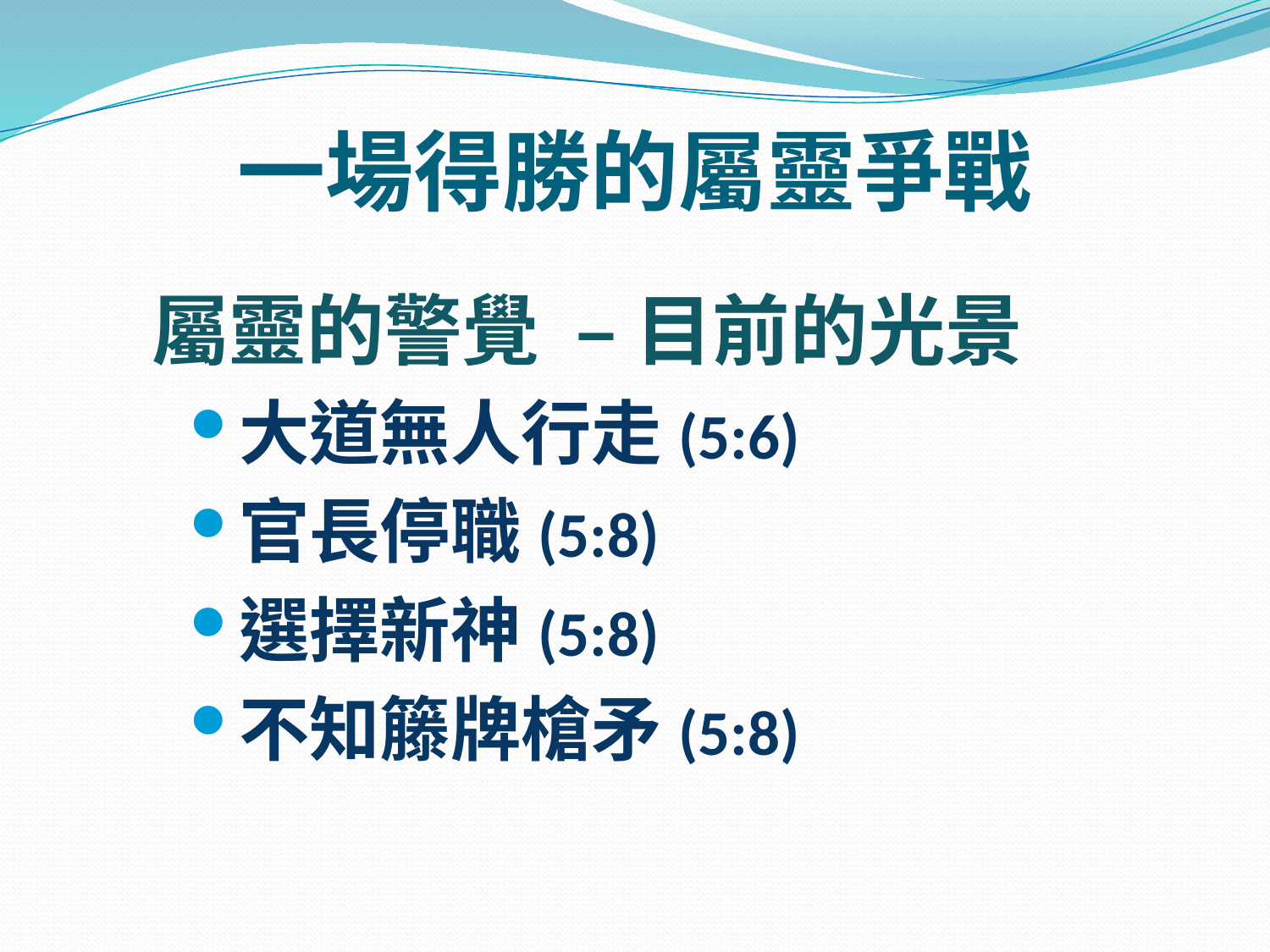

# 一場得勝的屬靈爭戰
屬靈的警覺  – 目前的光景
大道無人行走(5:6)
官長停職(5:8)
選擇新神(5:8)
不知籐牌槍矛(5:8)